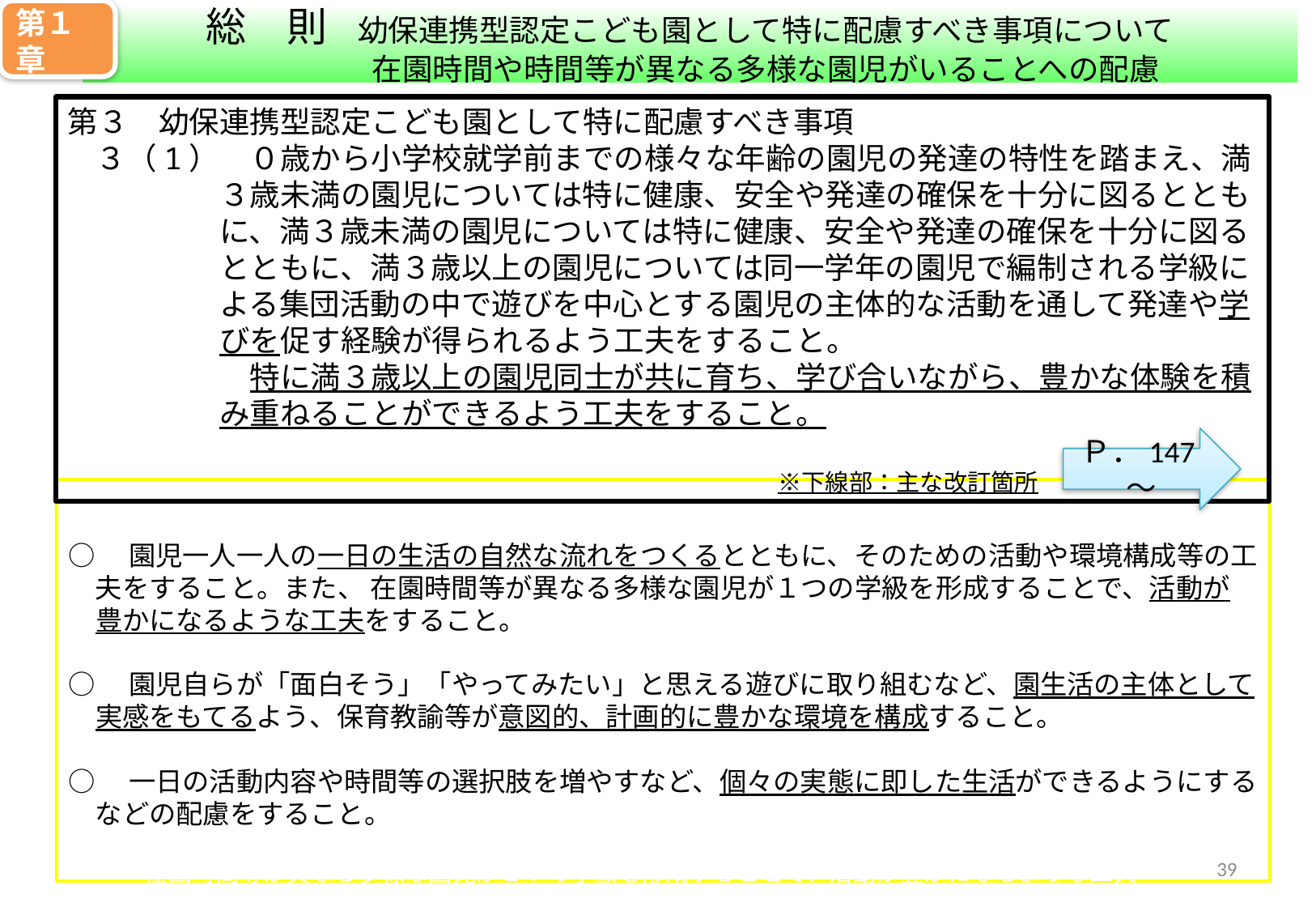

第１章
総　則　幼保連携型認定こども園として特に配慮すべき事項について
　　　　　在園時間や時間等が異なる多様な園児がいることへの配慮
第３　幼保連携型認定こども園として特に配慮すべき事項
   ３（1）　０歳から小学校就学前までの様々な年齢の園児の発達の特性を踏まえ、満
　　　　　３歳未満の園児については特に健康、安全や発達の確保を十分に図るととも
　　　　　に、満３歳未満の園児については特に健康、安全や発達の確保を十分に図る
　　　　　とともに、満３歳以上の園児については同一学年の園児で編制される学級に
　　　　　よる集団活動の中で遊びを中心とする園児の主体的な活動を通して発達や学
　　　　　びを促す経験が得られるよう工夫をすること。
　　　　　　特に満３歳以上の園児同士が共に育ち、学び合いながら、豊かな体験を積
　　　　　み重ねることができるよう工夫をすること。
　　　　　　　　　　　　　　　　　　　　　　　　　　　　　　※下線部：主な改訂箇所
Ｐ．147～

○　園児一人一人の一日の生活の自然な流れをつくるとともに、そのための活動や環境構成等の工
　夫をすること。また、 在園時間等が異なる多様な園児が１つの学級を形成することで、活動が
　豊かになるような工夫をすること。

○　園児自らが「面白そう」「やってみたい」と思える遊びに取り組むなど、園生活の主体として
　実感をもてるよう、保育教諭等が意図的、計画的に豊かな環境を構成すること。

○　一日の活動内容や時間等の選択肢を増やすなど、個々の実態に即した生活ができるようにする
　などの配慮をすること。　　… 園児一人一人の一日の生活の自然な流れをつくるとともに、そのための活動や環境構成等の工夫
　　… 在園時間等が異なる多様な園児が１つの学級を形成することで、活動が豊かになるような工夫

39